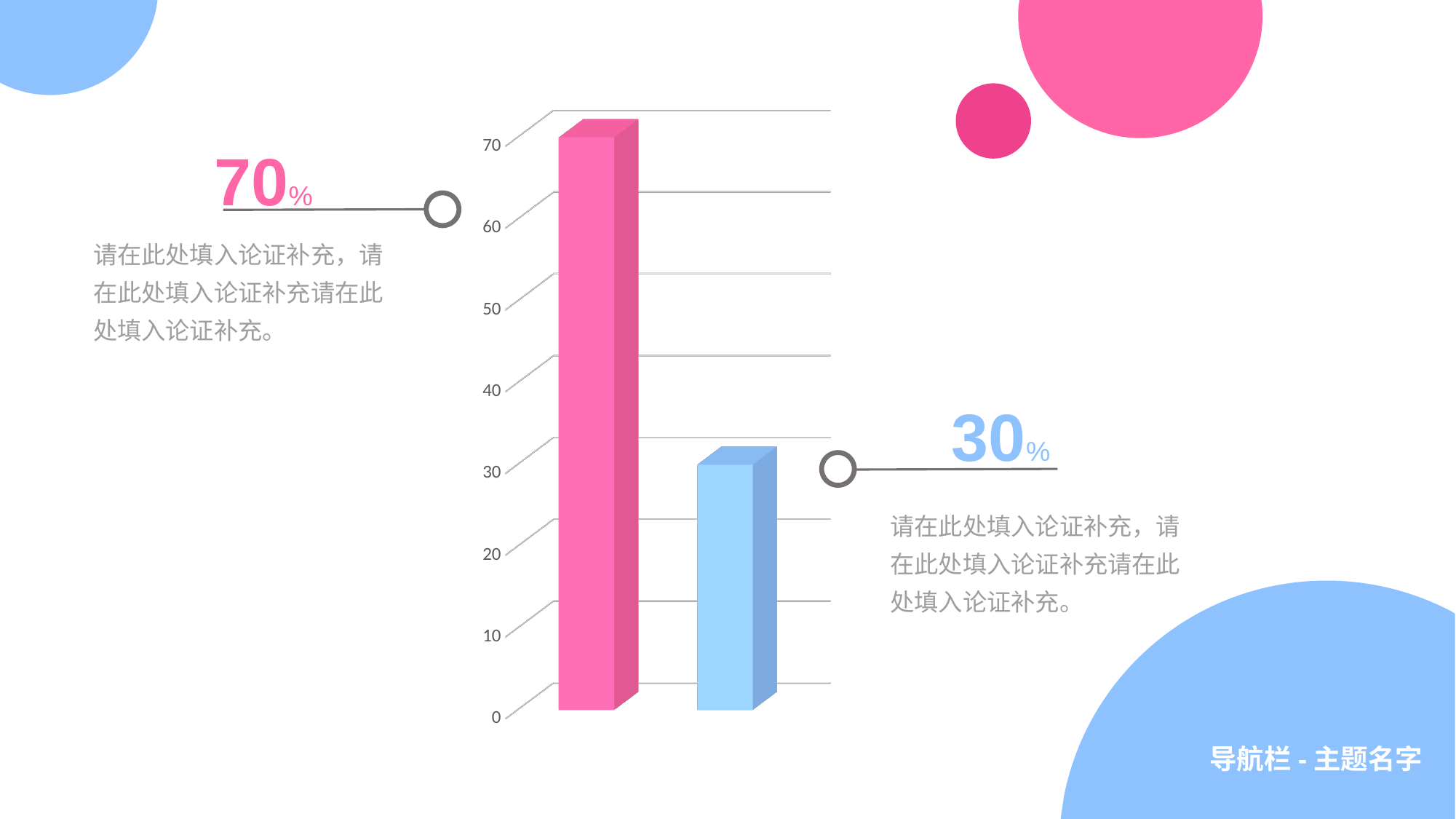

[unsupported chart]

70%

请在此处填入论证补充，请在此处填入论证补充请在此处填入论证补充。
30%

请在此处填入论证补充，请在此处填入论证补充请在此处填入论证补充。
导航栏-主题名字